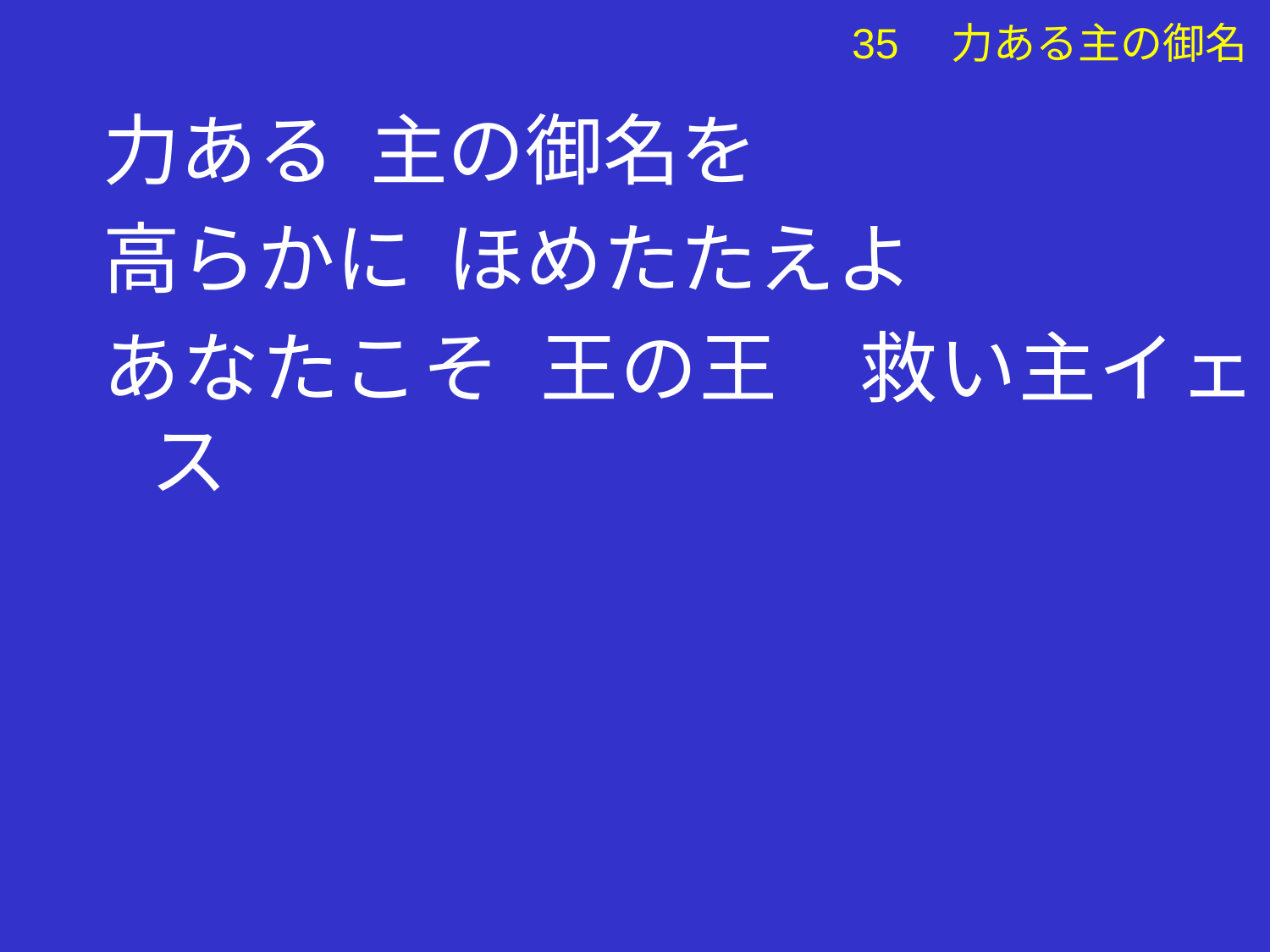

力ある  主の御名を
高らかに  ほめたたえよ
あなたこそ  王の王　救い主イェス

# 35　力ある主の御名